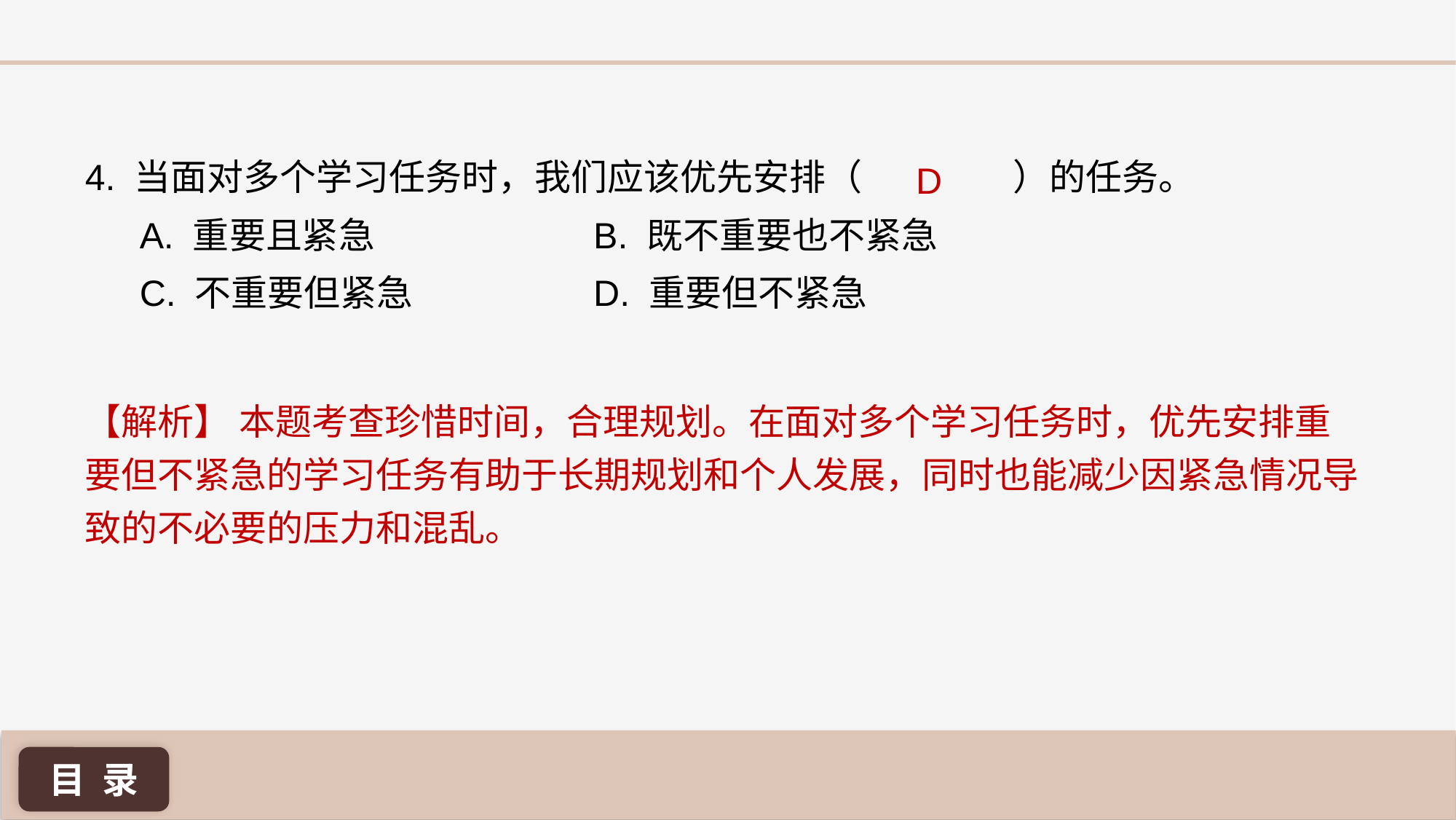

4. 当面对多个学习任务时，我们应该优先安排（ 		）的任务。
A. 重要且紧急	 	 B. 既不重要也不紧急
C. 不重要但紧急		 D. 重要但不紧急
D
【解析】 本题考查珍惜时间，合理规划。在面对多个学习任务时，优先安排重要但不紧急的学习任务有助于长期规划和个人发展，同时也能减少因紧急情况导致的不必要的压力和混乱。